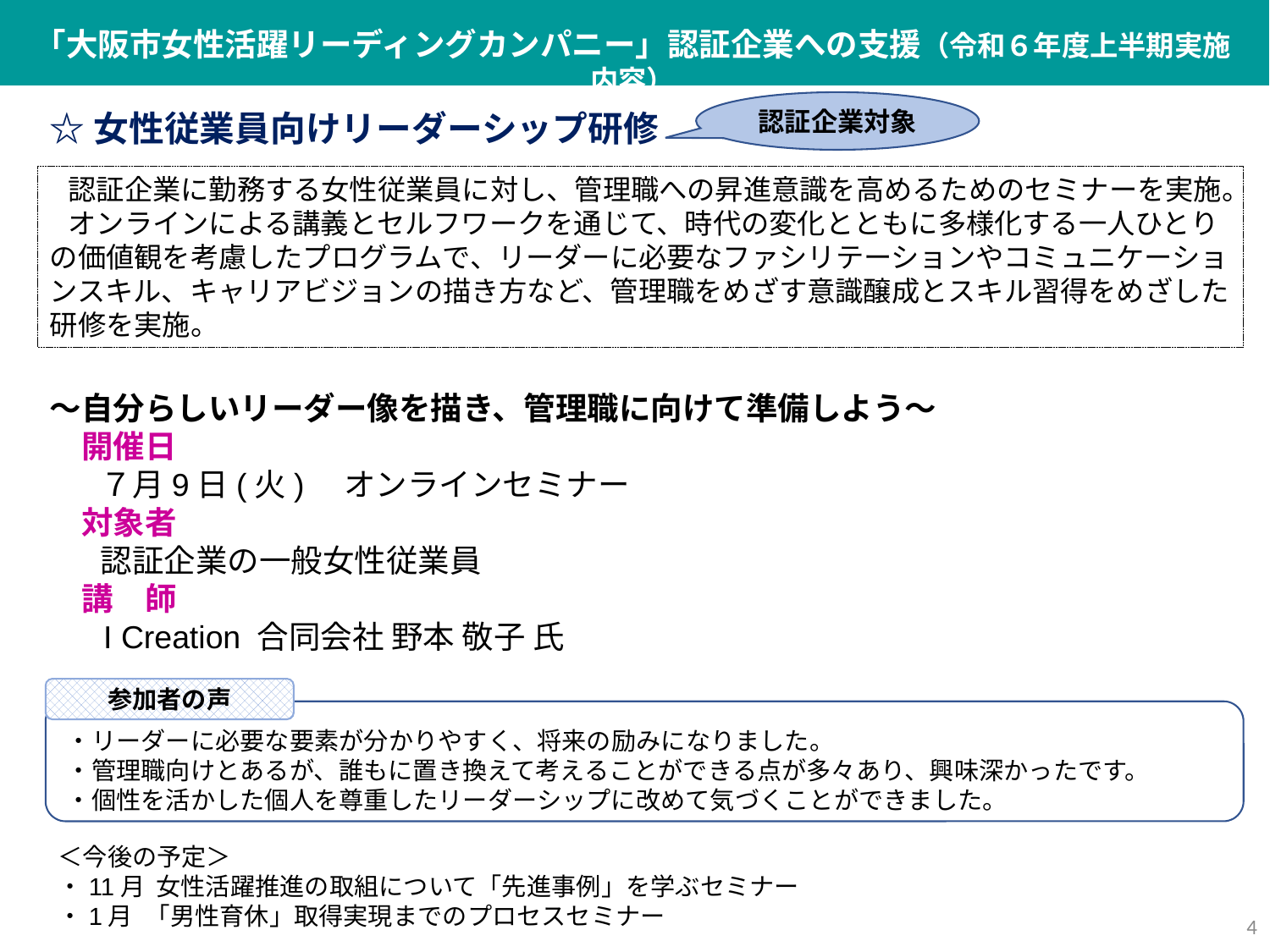

「大阪市女性活躍リーディングカンパニー」認証企業への支援（令和６年度上半期実施内容）
認証企業対象
☆女性従業員向けリーダーシップ研修
認証企業に勤務する女性従業員に対し、管理職への昇進意識を高めるためのセミナーを実施。
オンラインによる講義とセルフワークを通じて、時代の変化とともに多様化する一人ひとりの価値観を考慮したプログラムで、リーダーに必要なファシリテーションやコミュニケーションスキル、キャリアビジョンの描き方など、管理職をめざす意識醸成とスキル習得をめざした研修を実施。
～自分らしいリーダー像を描き、管理職に向けて準備しよう～
　開催日
      ７月9日(火)　オンラインセミナー
　対象者
      認証企業の一般女性従業員
　講　師
      I Creation 合同会社 野本 敬子 氏
参加者の声

・リーダーに必要な要素が分かりやすく、将来の励みになりました。
・管理職向けとあるが、誰もに置き換えて考えることができる点が多々あり、興味深かったです。
・個性を活かした個人を尊重したリーダーシップに改めて気づくことができました。
＜今後の予定＞
・11月  女性活躍推進の取組について「先進事例」を学ぶセミナー
・1月　｢男性育休」取得実現までのプロセスセミナー
4